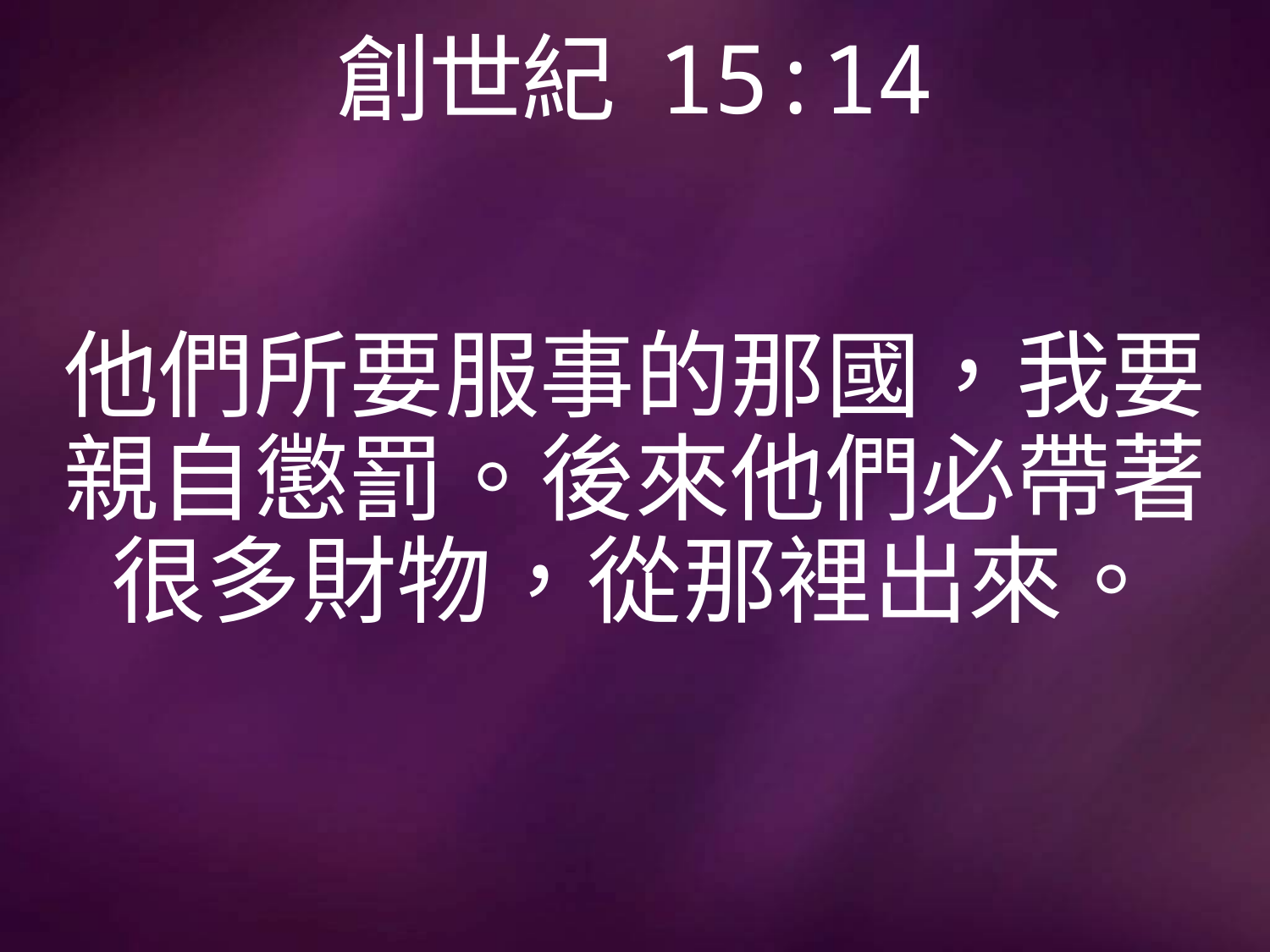

# 創世紀 15:14
他們所要服事的那國，我要親自懲罰。後來他們必帶著很多財物，從那裡出來。